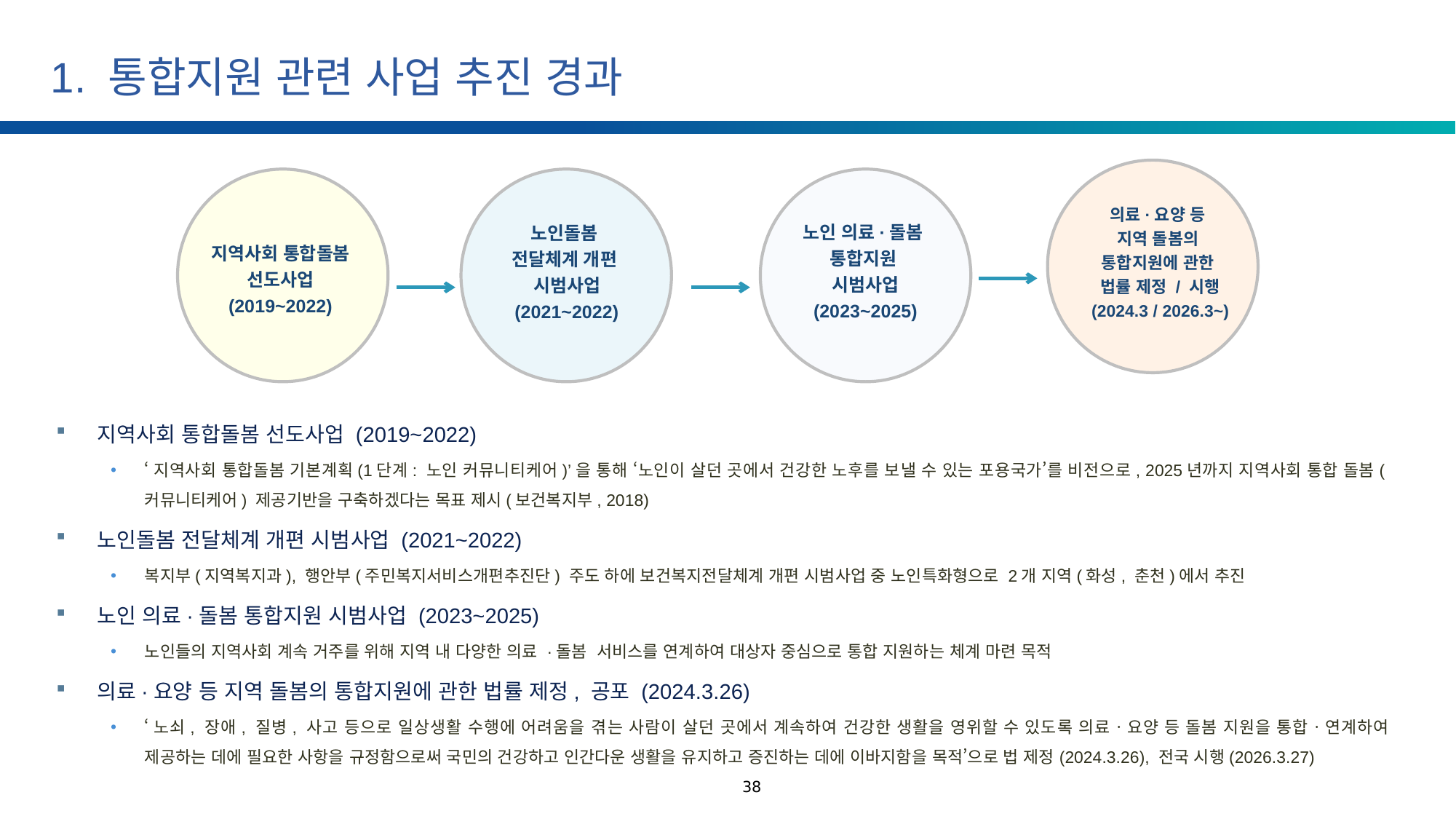

# 1. 통합지원 관련 사업 추진 경과

의료·요양 등
지역 돌봄의
통합지원에 관한
법률 제정 / 시행
(2024.3 / 2026.3~)
노인 의료·돌봄
통합지원
시범사업
(2023~2025)

노인돌봄
전달체계 개편
시범사업
(2021~2022)
지역사회 통합돌봄
선도사업
(2019~2022)
지역사회 통합돌봄 선도사업 (2019~2022)
‘지역사회 통합돌봄 기본계획(1단계: 노인 커뮤니티케어)’을 통해 ‘노인이 살던 곳에서 건강한 노후를 보낼 수 있는 포용국가’를 비전으로, 2025년까지 지역사회 통합 돌봄(커뮤니티케어) 제공기반을 구축하겠다는 목표 제시(보건복지부, 2018)
노인돌봄 전달체계 개편 시범사업 (2021~2022)
복지부(지역복지과), 행안부(주민복지서비스개편추진단) 주도 하에 보건복지전달체계 개편 시범사업 중 노인특화형으로 2개 지역(화성, 춘천)에서 추진
노인 의료·돌봄 통합지원 시범사업 (2023~2025)
노인들의 지역사회 계속 거주를 위해 지역 내 다양한 의료 ·돌봄  서비스를 연계하여 대상자 중심으로 통합 지원하는 체계 마련 목적
의료·요양 등 지역 돌봄의 통합지원에 관한 법률 제정, 공포 (2024.3.26)
‘노쇠, 장애, 질병, 사고 등으로 일상생활 수행에 어려움을 겪는 사람이 살던 곳에서 계속하여 건강한 생활을 영위할 수 있도록 의료ㆍ요양 등 돌봄 지원을 통합ㆍ연계하여 제공하는 데에 필요한 사항을 규정함으로써 국민의 건강하고 인간다운 생활을 유지하고 증진하는 데에 이바지함을 목적’으로 법 제정(2024.3.26), 전국 시행(2026.3.27)

38